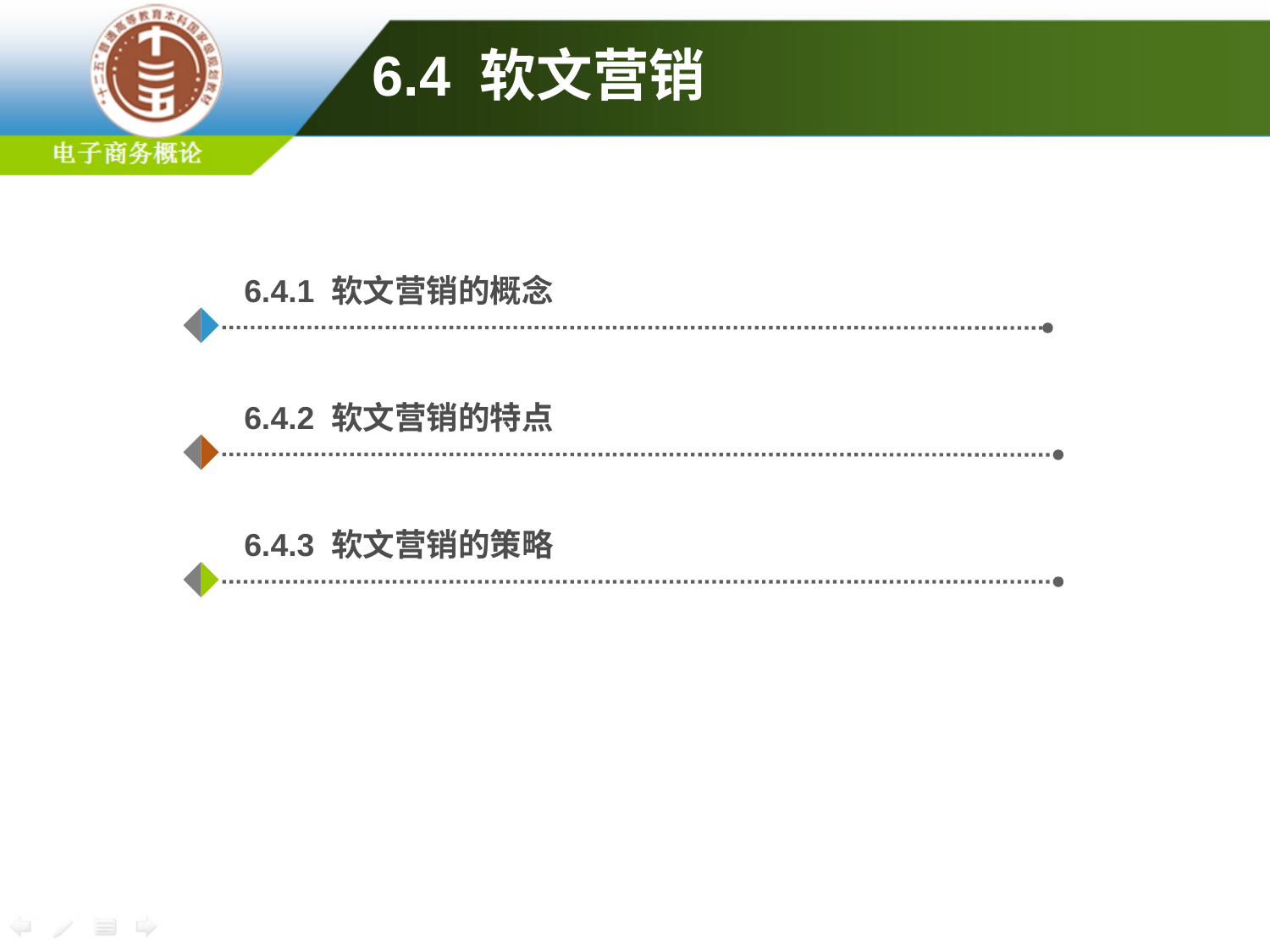

6.4 软文营销
6.4.1 软文营销的概念

6.4.2 软文营销的特点

6.4.3 软文营销的策略